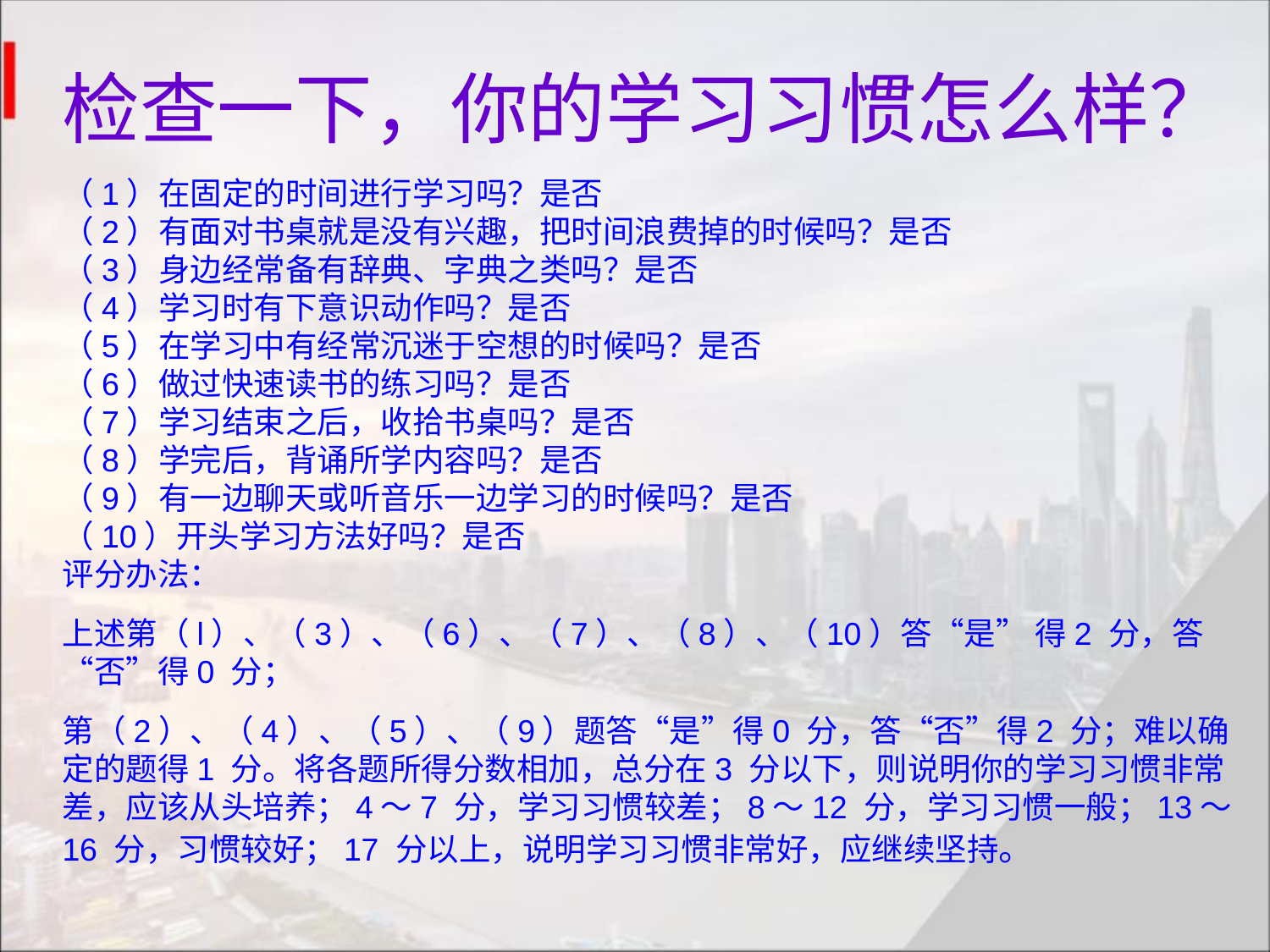

检查一下，你的学习习惯怎么样？
（1）在固定的时间进行学习吗？是否
（2）有面对书桌就是没有兴趣，把时间浪费掉的时候吗？是否
（3）身边经常备有辞典、字典之类吗？是否
（4）学习时有下意识动作吗？是否
（5）在学习中有经常沉迷于空想的时候吗？是否
（6）做过快速读书的练习吗？是否
（7）学习结束之后，收拾书桌吗？是否
（8）学完后，背诵所学内容吗？是否
（9）有一边聊天或听音乐一边学习的时候吗？是否
（10）开头学习方法好吗？是否
评分办法：
上述第（l）、（3）、（6）、（7）、（8）、（10）答“是” 得2 分，答“否”得0 分；
第（2）、（4）、（5）、（9）题答“是”得0 分，答“否”得2 分；难以确定的题得1 分。将各题所得分数相加，总分在3 分以下，则说明你的学习习惯非常差，应该从头培养；4～7 分，学习习惯较差；8～12 分，学习习惯一般；13～16 分，习惯较好；17 分以上，说明学习习惯非常好，应继续坚持。